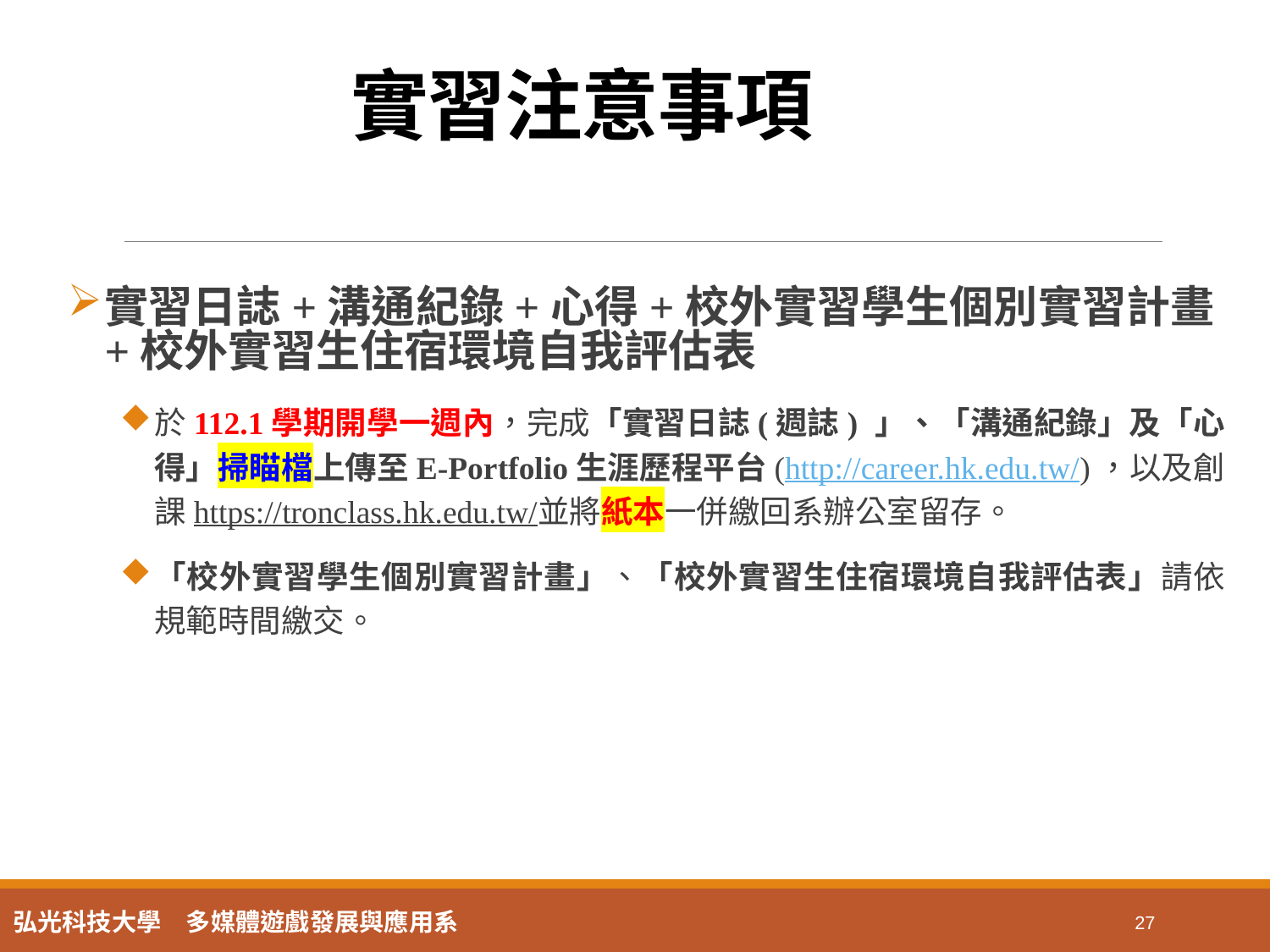

# 實習注意事項

實習日誌+溝通紀錄+心得+校外實習學生個別實習計畫+校外實習生住宿環境自我評估表
於112.1學期開學一週內，完成「實習日誌(週誌) 」、「溝通紀錄」及「心得」掃瞄檔上傳至E-Portfolio生涯歷程平台(http://career.hk.edu.tw/)，以及創課https://tronclass.hk.edu.tw/並將紙本一併繳回系辦公室留存。
「校外實習學生個別實習計畫」、「校外實習生住宿環境自我評估表」請依規範時間繳交。

27